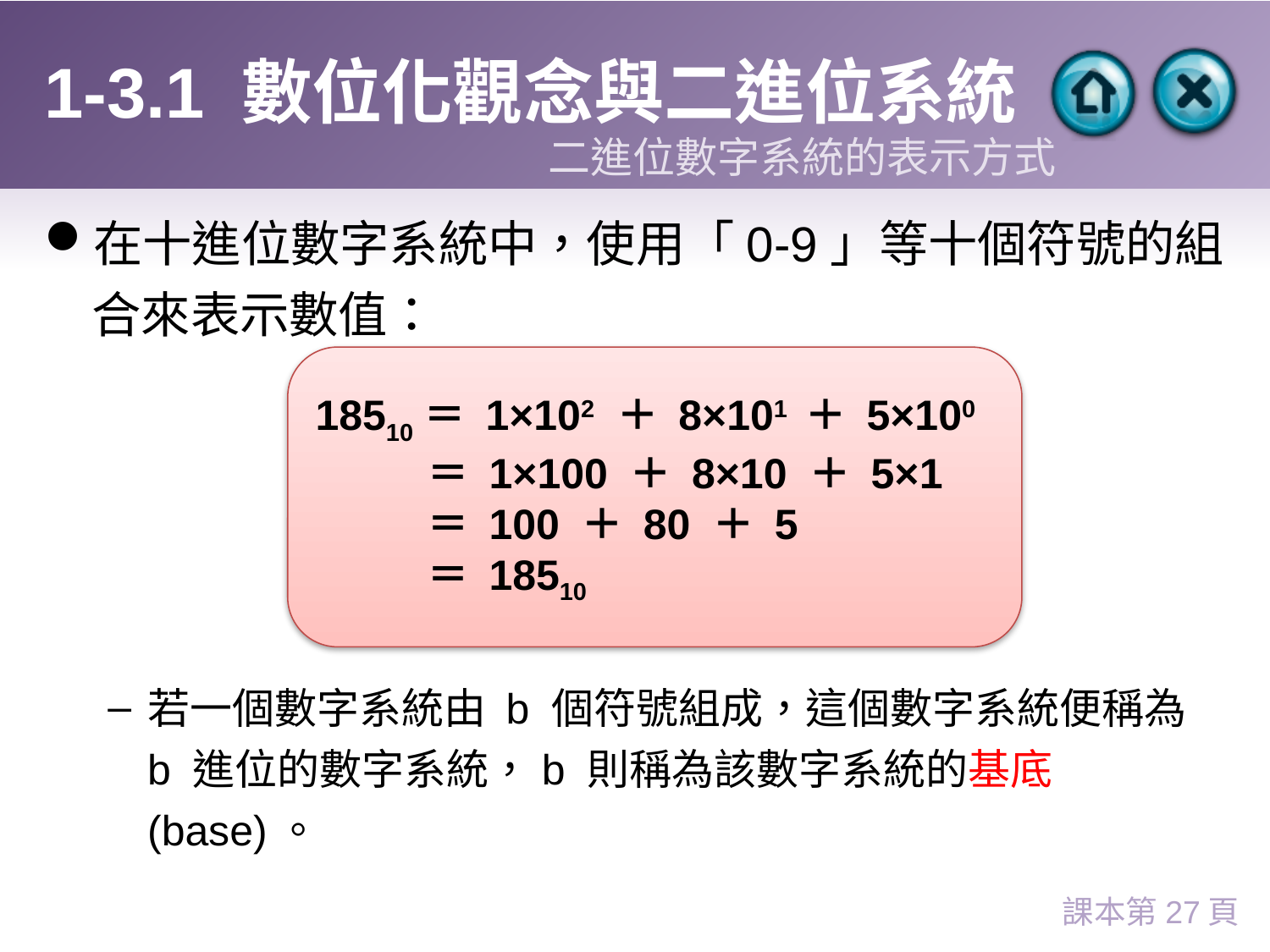

# 1-3.1 數位化觀念與二進位系統
二進位數字系統的表示方式
在十進位數字系統中，使用「0-9」等十個符號的組合來表示數值：

若一個數字系統由 b 個符號組成，這個數字系統便稱為 b 進位的數字系統，b 則稱為該數字系統的基底(base)。
18510＝ 1×102 ＋ 8×101 ＋ 5×100
＝ 1×100 ＋ 8×10 ＋ 5×1
＝ 100 ＋ 80 ＋ 5
＝ 18510
課本第27頁